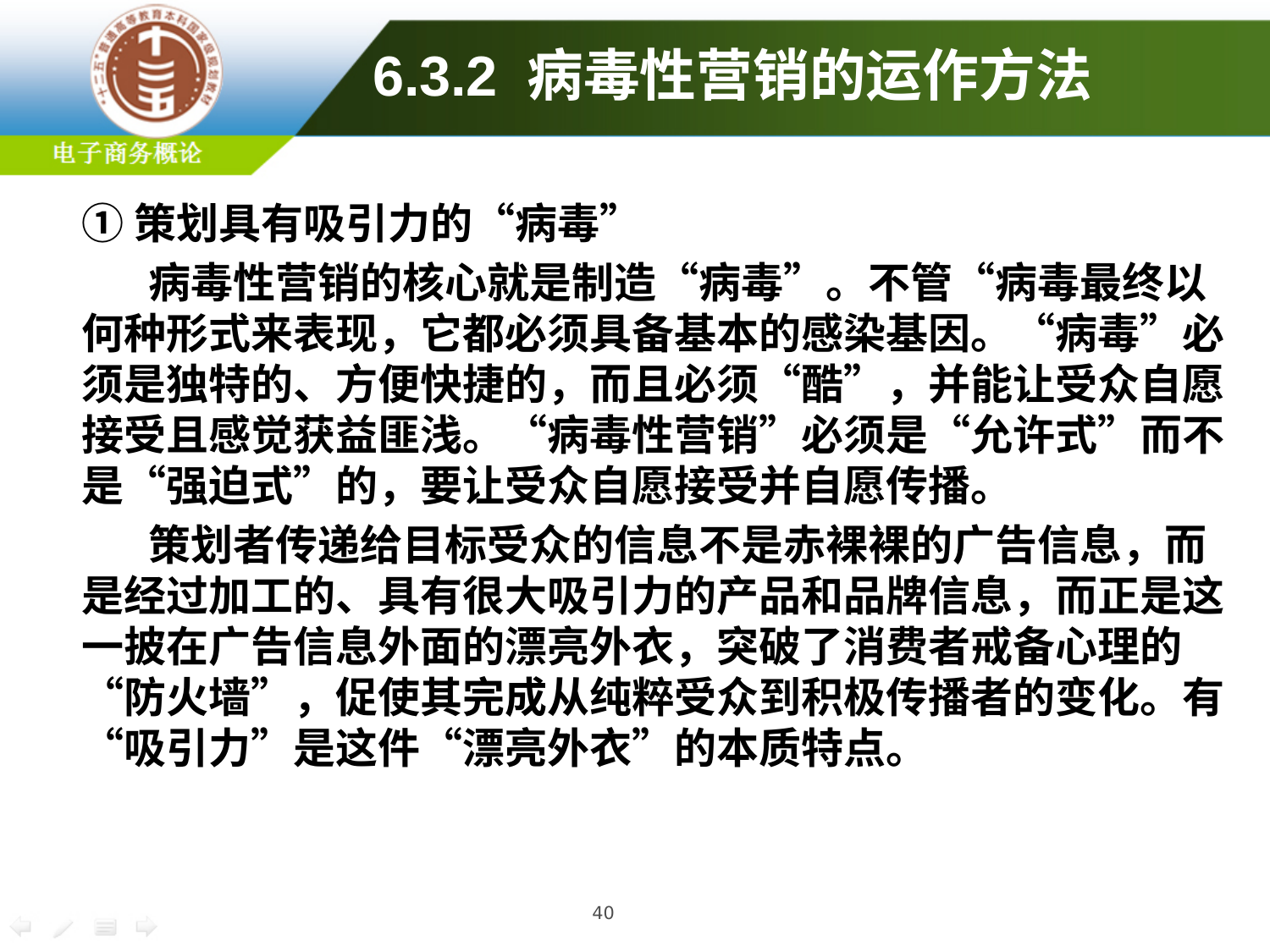

# 6.3.2 病毒性营销的运作方法
	①策划具有吸引力的“病毒”
           病毒性营销的核心就是制造“病毒”。不管“病毒最终以何种形式来表现，它都必须具备基本的感染基因。“病毒”必须是独特的、方便快捷的，而且必须“酷”，并能让受众自愿接受且感觉获益匪浅。“病毒性营销”必须是“允许式”而不是“强迫式”的，要让受众自愿接受并自愿传播。
           策划者传递给目标受众的信息不是赤裸裸的广告信息，而是经过加工的、具有很大吸引力的产品和品牌信息，而正是这一披在广告信息外面的漂亮外衣，突破了消费者戒备心理的“防火墙”，促使其完成从纯粹受众到积极传播者的变化。有“吸引力”是这件“漂亮外衣”的本质特点。
40